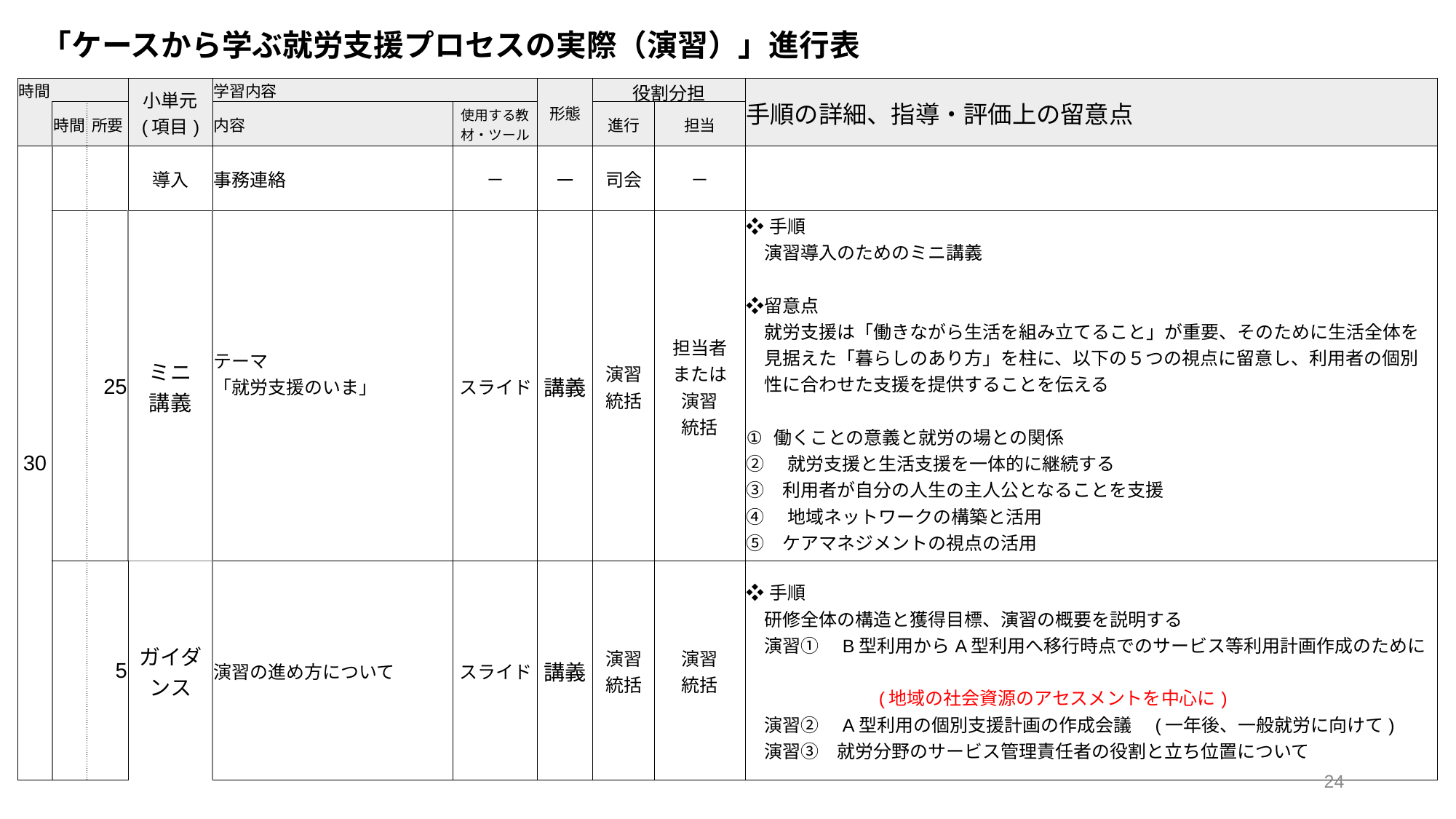

「ケースから学ぶ就労支援プロセスの実際（演習）」進行表
| 時間 |  |  | 小単元 (項目) | 学習内容 |  | 形態 | 役割分担 |  | 手順の詳細、指導・評価上の留意点 |
| --- | --- | --- | --- | --- | --- | --- | --- | --- | --- |
|  | 時間 | 所要 |  | 内容 | 使用する教材・ツール |  | 進行 | 担当 |  |
| 30 |  |  | 導入 | 事務連絡 | － | － | 司会 | － |  |
|  |  | 25 | ミニ 講義 | テーマ 「就労支援のいま」 | スライド | 講義 | 演習 統括 | 担当者 または 演習 統括 | ❖手順 　演習導入のためのミニ講義 ❖留意点 　就労支援は「働きながら生活を組み立てること」が重要、そのために生活全体を 　見据えた「暮らしのあり方」を柱に、以下の５つの視点に留意し、利用者の個別 　性に合わせた支援を提供することを伝える 　 働くことの意義と就労の場との関係 ②　就労支援と生活支援を一体的に継続する ③　利用者が自分の人生の主人公となることを支援 ④　地域ネットワークの構築と活用 ⑤　ケアマネジメントの視点の活用 ❖生涯を見据えた支援とは |
|  |  | 5 | ガイダンス | 演習の進め方について | スライド | 講義 | 演習 統括 | 演習 統括 | ❖手順 　研修全体の構造と獲得目標、演習の概要を説明する 　演習➀　B型利用からA型利用へ移行時点でのサービス等利用計画作成のために　　　　　　　　　　　　　 　　　　　　　(地域の社会資源のアセスメントを中心に) 　演習➁　A型利用の個別支援計画の作成会議　(一年後、一般就労に向けて) 　演習➂　就労分野のサービス管理責任者の役割と立ち位置について |
24